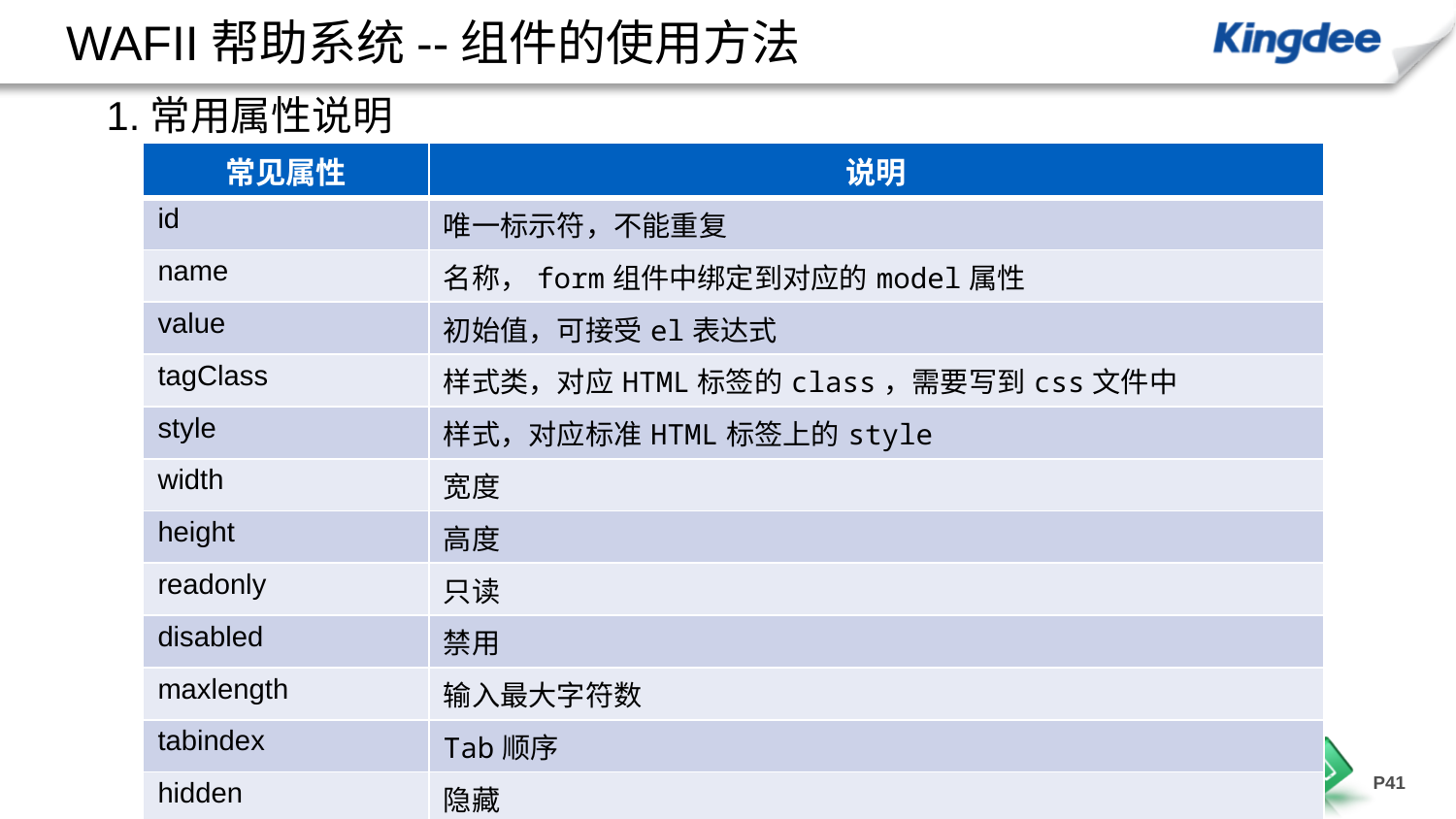

# WAFII帮助系统--组件的使用方法
1.常用属性说明
| 常见属性 | 说明 |
| --- | --- |
| id | 唯一标示符，不能重复 |
| name | 名称，form组件中绑定到对应的model属性 |
| value | 初始值，可接受el表达式 |
| tagClass | 样式类，对应HTML标签的class，需要写到css文件中 |
| style | 样式，对应标准HTML标签上的style |
| width | 宽度 |
| height | 高度 |
| readonly | 只读 |
| disabled | 禁用 |
| maxlength | 输入最大字符数 |
| tabindex | Tab顺序 |
| hidden | 隐藏 |